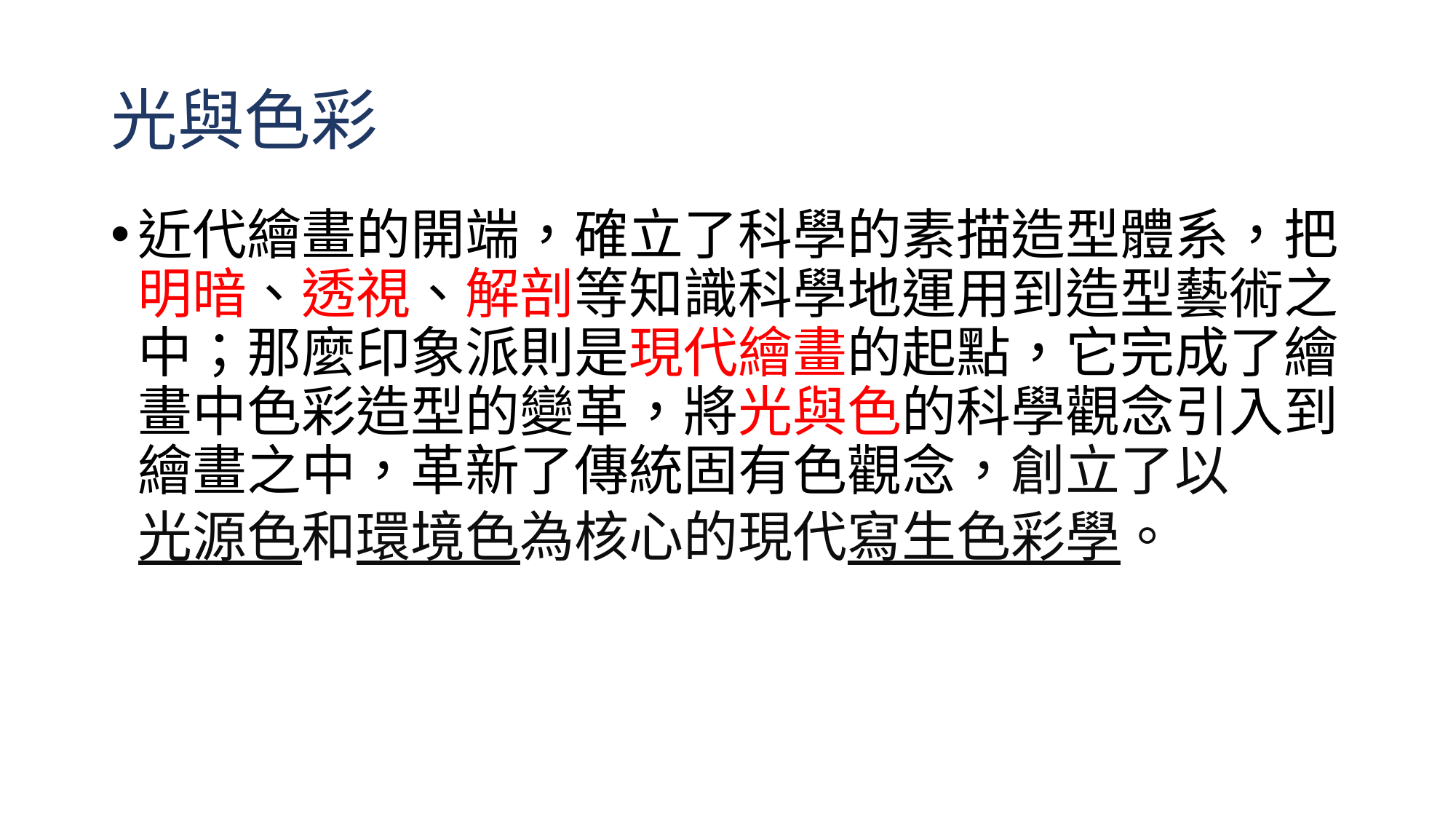

# 光與色彩
近代繪畫的開端，確立了科學的素描造型體系，把明暗、透視、解剖等知識科學地運用到造型藝術之中；那麼印象派則是現代繪畫的起點，它完成了繪畫中色彩造型的變革，將光與色的科學觀念引入到繪畫之中，革新了傳統固有色觀念，創立了以光源色和環境色為核心的現代寫生色彩學。